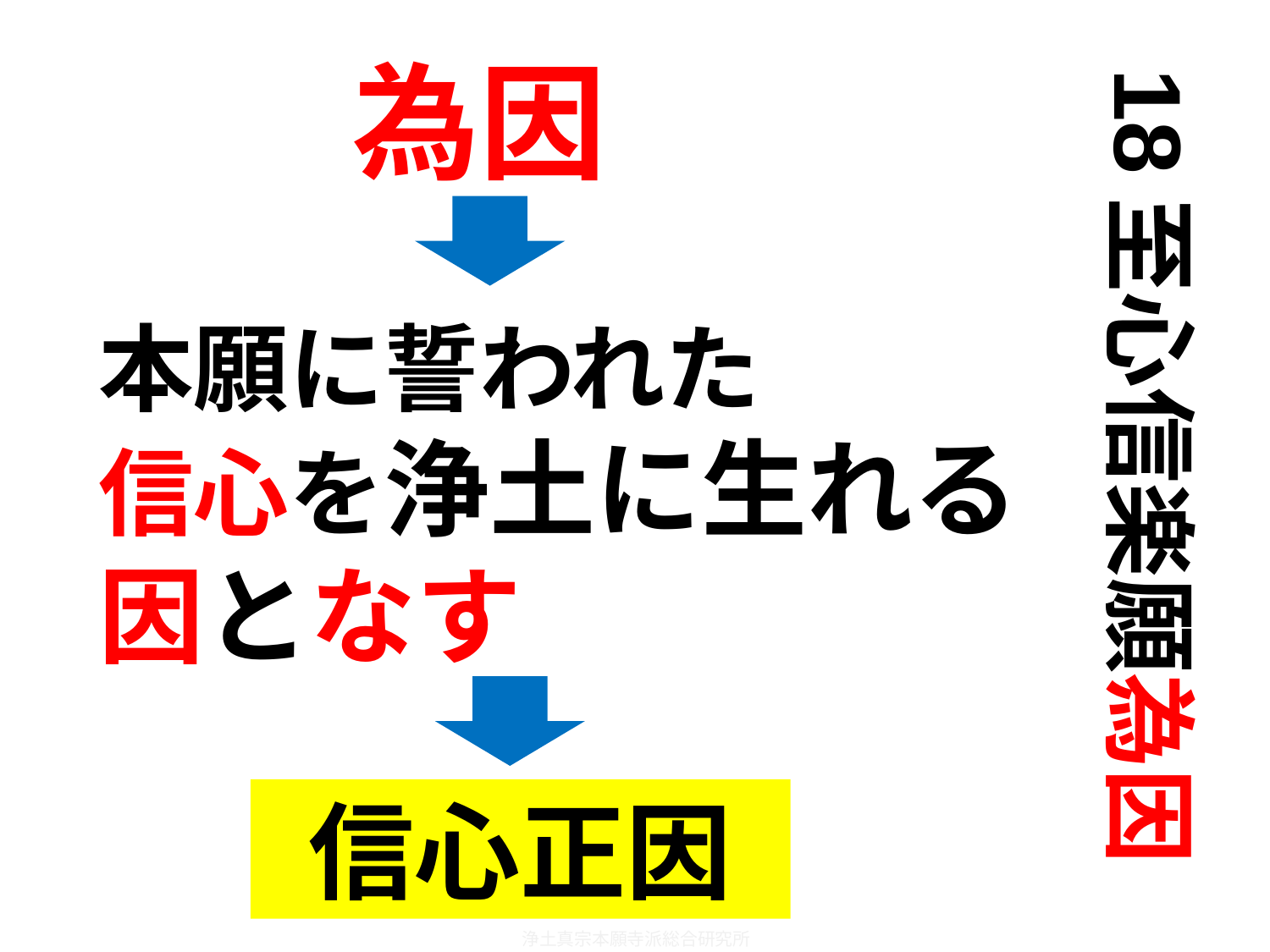

為因

本願に誓われた
信心を浄土に生れる
因となす
18至心信楽願為因

信心正因